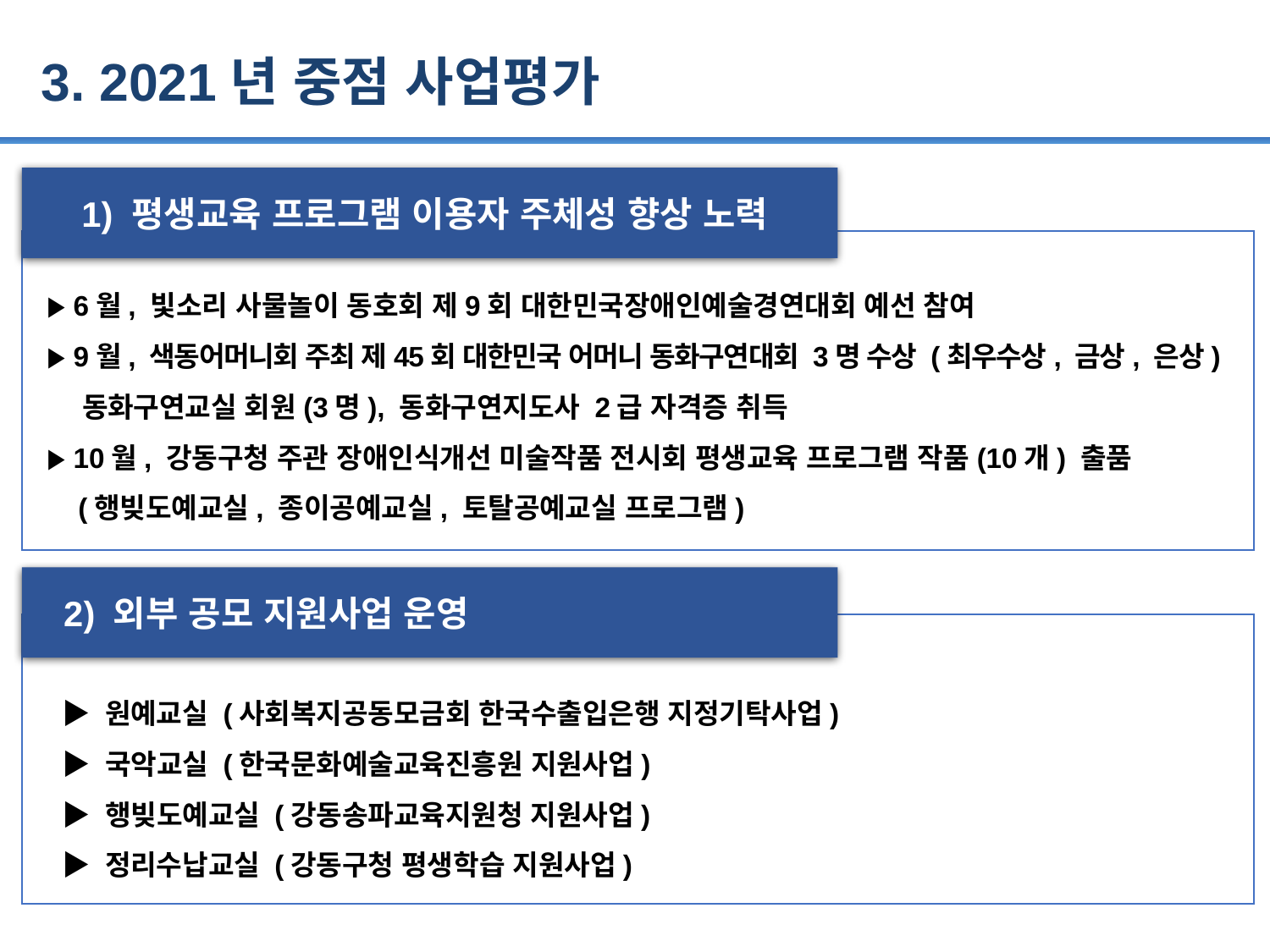

3. 2021년 중점 사업평가
1) 평생교육 프로그램 이용자 주체성 향상 노력
▶ 6월, 빛소리 사물놀이 동호회 제9회 대한민국장애인예술경연대회 예선 참여
▶ 9월, 색동어머니회 주최 제45회 대한민국 어머니 동화구연대회 3명 수상 (최우수상, 금상, 은상)
    동화구연교실 회원(3명), 동화구연지도사 2급 자격증 취득
▶ 10월, 강동구청 주관 장애인식개선 미술작품 전시회 평생교육 프로그램 작품(10개) 출품
    (행빚도예교실, 종이공예교실, 토탈공예교실 프로그램)
   2) 외부 공모 지원사업 운영

▶ 원예교실 (사회복지공동모금회 한국수출입은행 지정기탁사업)
▶ 국악교실 (한국문화예술교육진흥원 지원사업)
▶ 행빚도예교실 (강동송파교육지원청 지원사업)
▶ 정리수납교실 (강동구청 평생학습 지원사업)